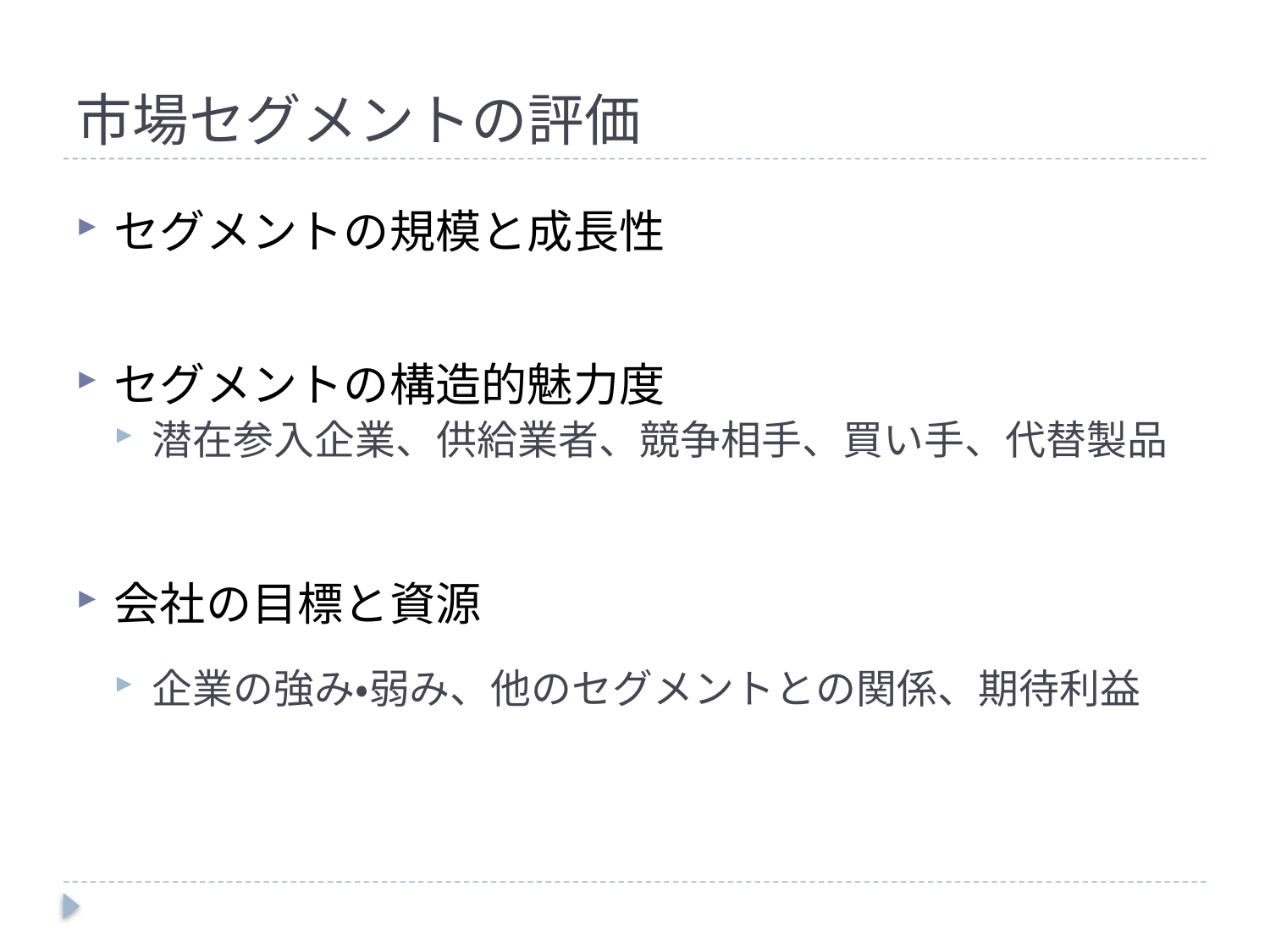

# 市場セグメントの評価
セグメントの規模と成長性

セグメントの構造的魅力度
潜在参入企業、供給業者、競争相手、買い手、代替製品

会社の目標と資源
企業の強み・弱み、他のセグメントとの関係、期待利益